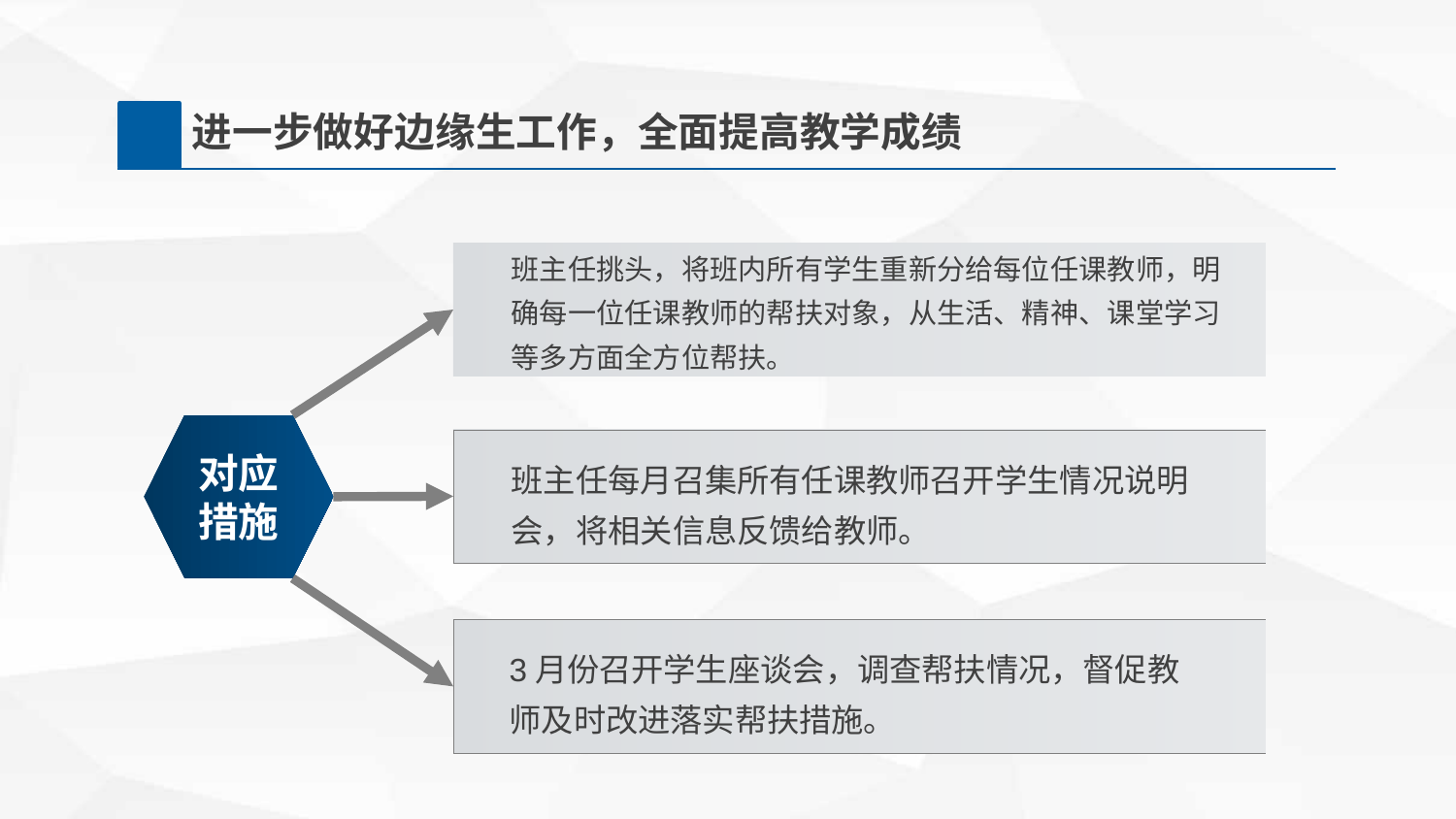

进一步做好边缘生工作，全面提高教学成绩

班主任挑头，将班内所有学生重新分给每位任课教师，明确每一位任课教师的帮扶对象，从生活、精神、课堂学习等多方面全方位帮扶。

对应措施

班主任每月召集所有任课教师召开学生情况说明会，将相关信息反馈给教师。

3月份召开学生座谈会，调查帮扶情况，督促教师及时改进落实帮扶措施。